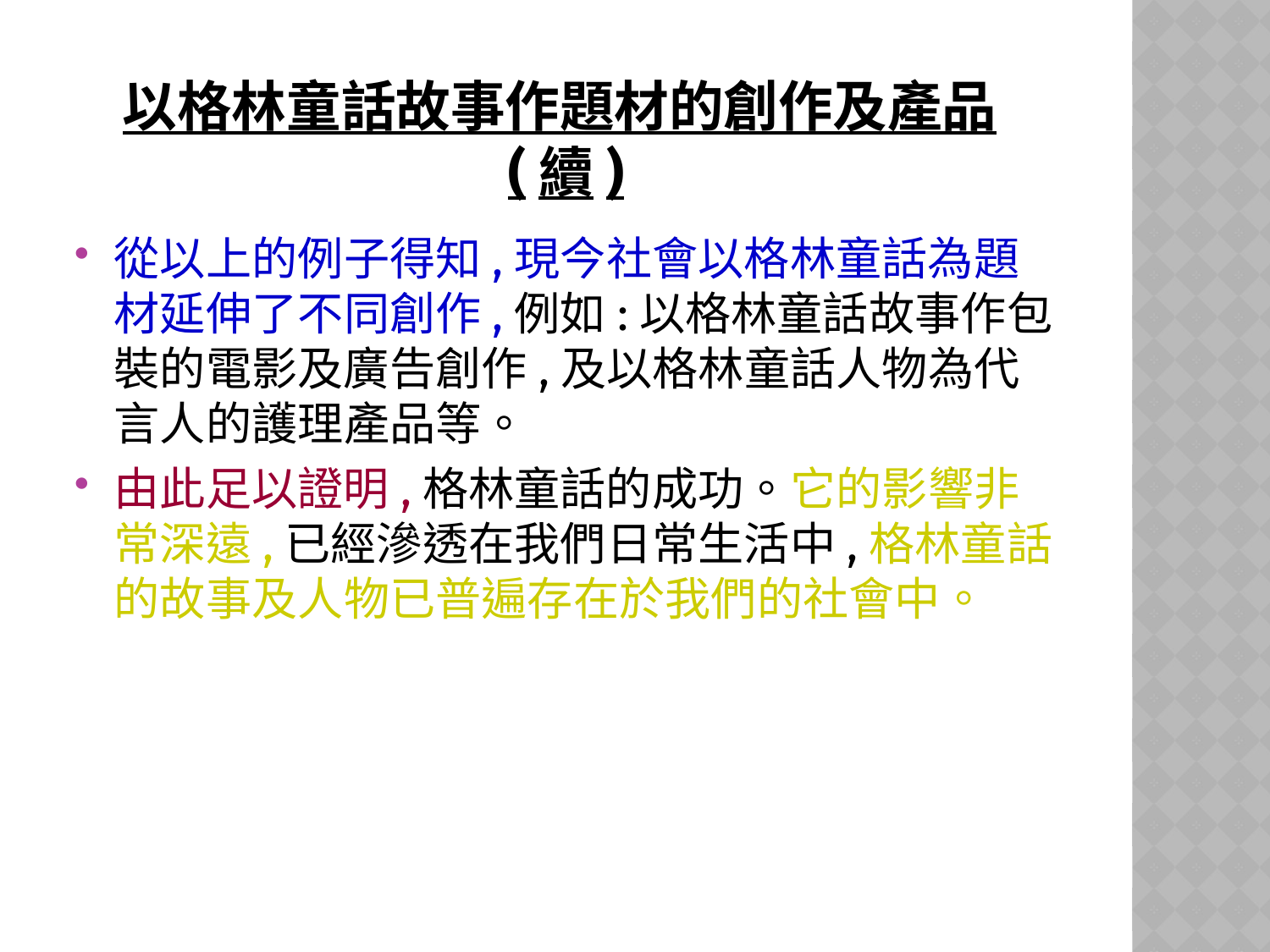

# 以格林童話故事作題材的創作及產品(續)
從以上的例子得知,現今社會以格林童話為題材延伸了不同創作,例如:以格林童話故事作包裝的電影及廣告創作,及以格林童話人物為代言人的護理產品等。
由此足以證明,格林童話的成功。它的影響非常深遠,已經滲透在我們日常生活中,格林童話的故事及人物已普遍存在於我們的社會中。